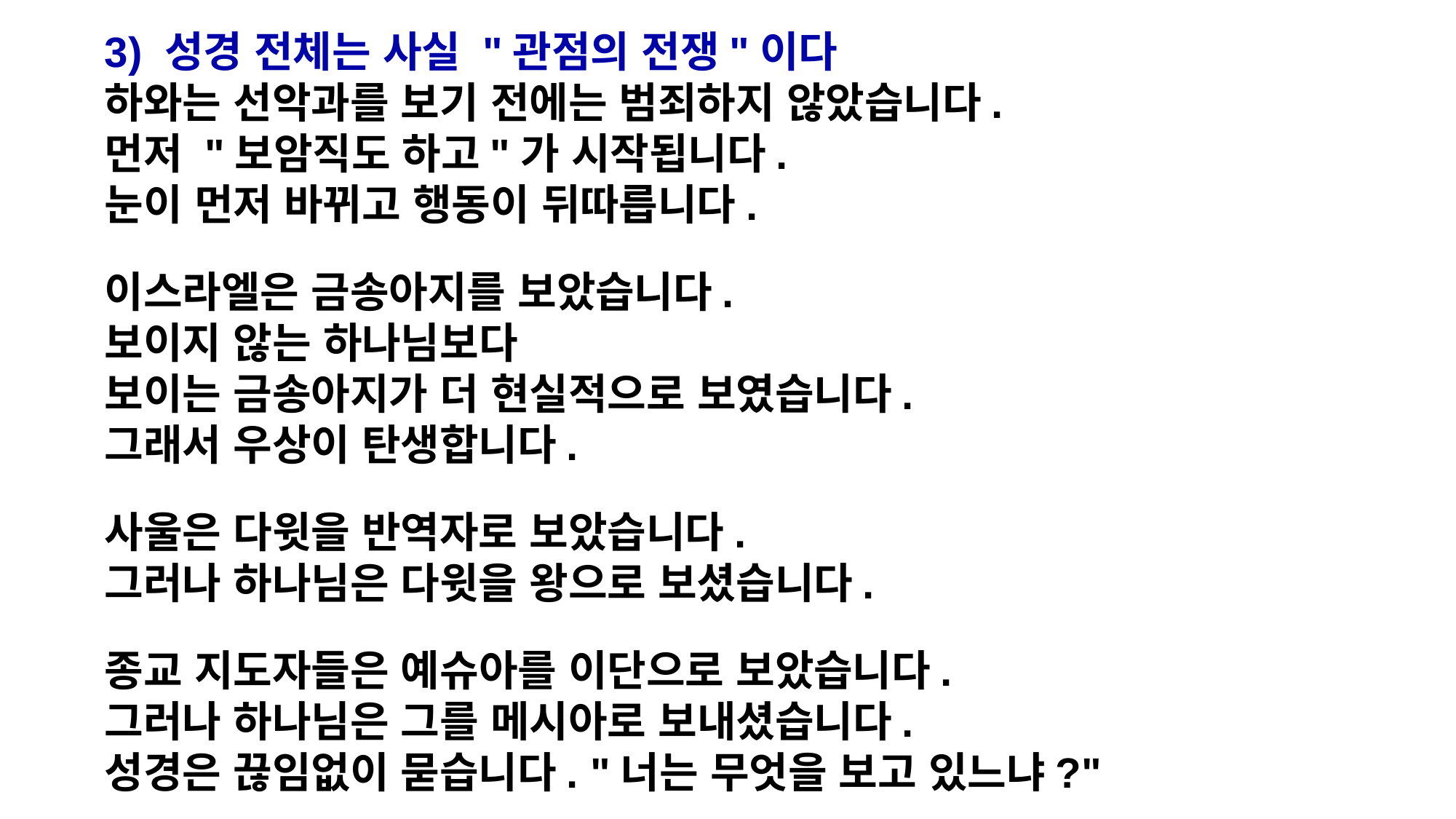

3) 성경 전체는 사실 "관점의 전쟁"이다
하와는 선악과를 보기 전에는 범죄하지 않았습니다.
먼저 "보암직도 하고"가 시작됩니다.
눈이 먼저 바뀌고 행동이 뒤따릅니다.

이스라엘은 금송아지를 보았습니다.
보이지 않는 하나님보다
보이는 금송아지가 더 현실적으로 보였습니다.
그래서 우상이 탄생합니다.

사울은 다윗을 반역자로 보았습니다.
그러나 하나님은 다윗을 왕으로 보셨습니다.

종교 지도자들은 예슈아를 이단으로 보았습니다.
그러나 하나님은 그를 메시아로 보내셨습니다.
성경은 끊임없이 묻습니다. "너는 무엇을 보고 있느냐?"